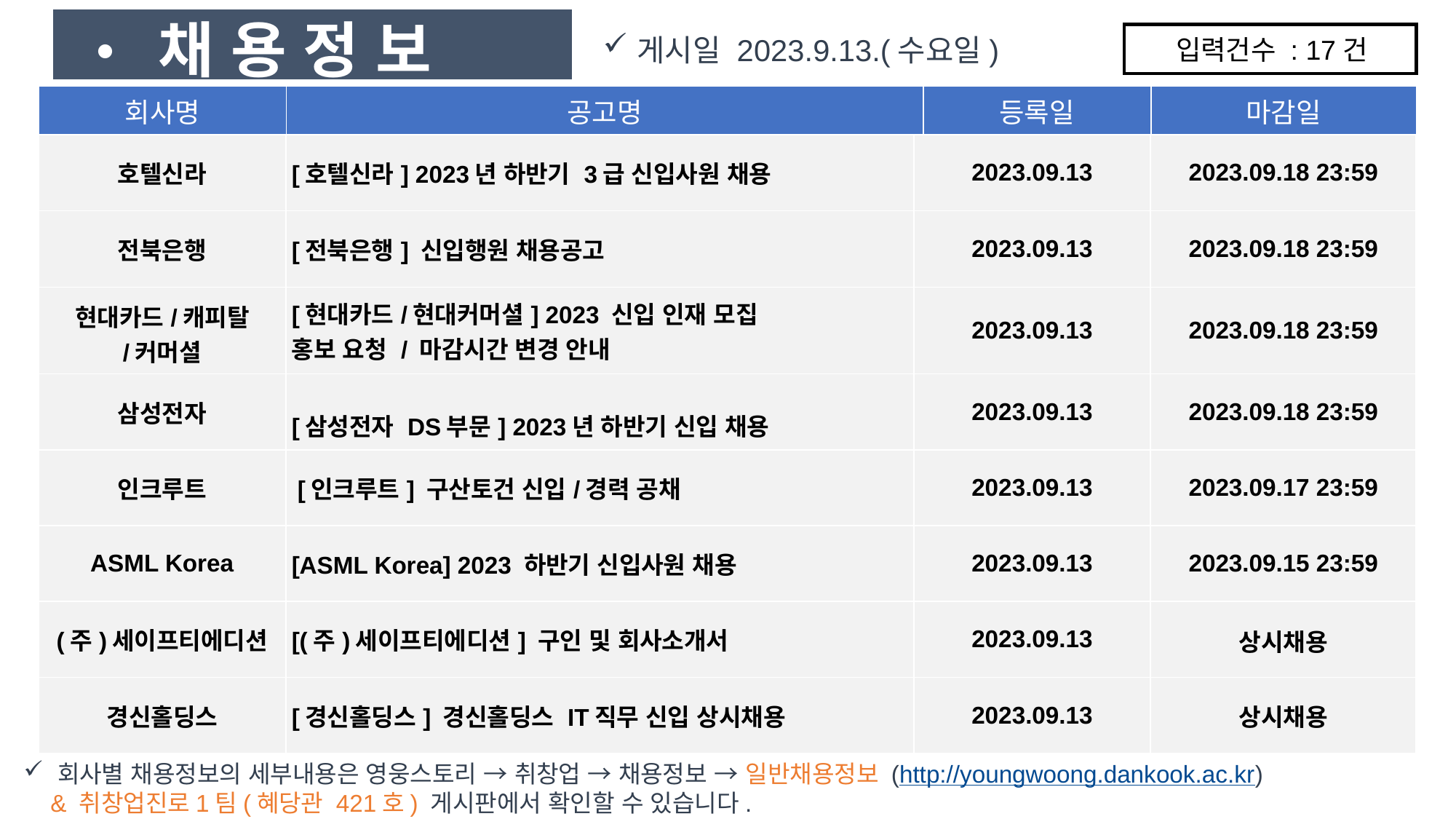

• 채 용 정 보

게시일 2023.9.13.(수요일)
입력건수 : 17건
| 회사명 | 공고명 | 등록일 | 마감일 |
| --- | --- | --- | --- |

| 호텔신라 | [호텔신라] 2023년 하반기 3급 신입사원 채용 | 2023.09.13 | 2023.09.18 23:59 |
| --- | --- | --- | --- |
| 전북은행 | [전북은행] 신입행원 채용공고 | 2023.09.13 | 2023.09.18 23:59 |
| 현대카드/캐피탈 /커머셜 | [현대카드/현대커머셜] 2023 신입 인재 모집 홍보 요청 / 마감시간 변경 안내 | 2023.09.13 | 2023.09.18 23:59 |
| 삼성전자 | [삼성전자 DS부문] 2023년 하반기 신입 채용 | 2023.09.13 | 2023.09.18 23:59 |
| 인크루트 | [인크루트] 구산토건 신입/경력 공채 | 2023.09.13 | 2023.09.17 23:59 |
| ASML Korea | [ASML Korea] 2023 하반기 신입사원 채용 | 2023.09.13 | 2023.09.15 23:59 |
| (주)세이프티에디션 | [(주)세이프티에디션] 구인 및 회사소개서 | 2023.09.13 | 상시채용 |
| 경신홀딩스 | [경신홀딩스] 경신홀딩스 IT직무 신입 상시채용 | 2023.09.13 | 상시채용 |

회사별 채용정보의 세부내용은 영웅스토리 → 취창업 → 채용정보 → 일반채용정보 (http://youngwoong.dankook.ac.kr)
    & 취창업진로1팀(혜당관 421호) 게시판에서 확인할 수 있습니다.